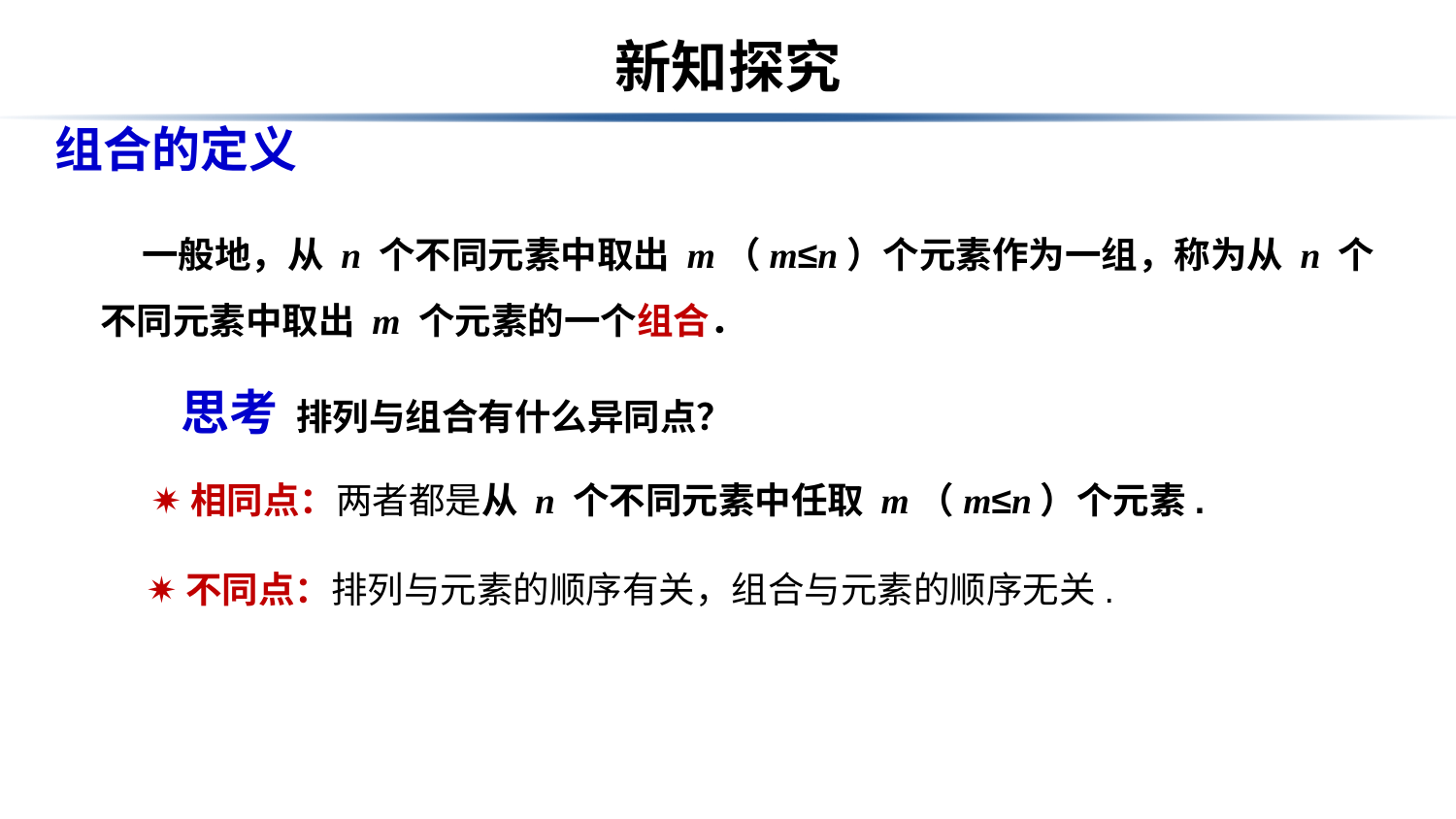

# 新知探究
组合的定义
    一般地，从 n 个不同元素中取出 m（m≤n）个元素作为一组，称为从 n 个不同元素中取出 m 个元素的一个组合．
思考  排列与组合有什么异同点？
✷相同点：两者都是从 n 个不同元素中任取 m（m≤n）个元素.
✷不同点：排列与元素的顺序有关，组合与元素的顺序无关.